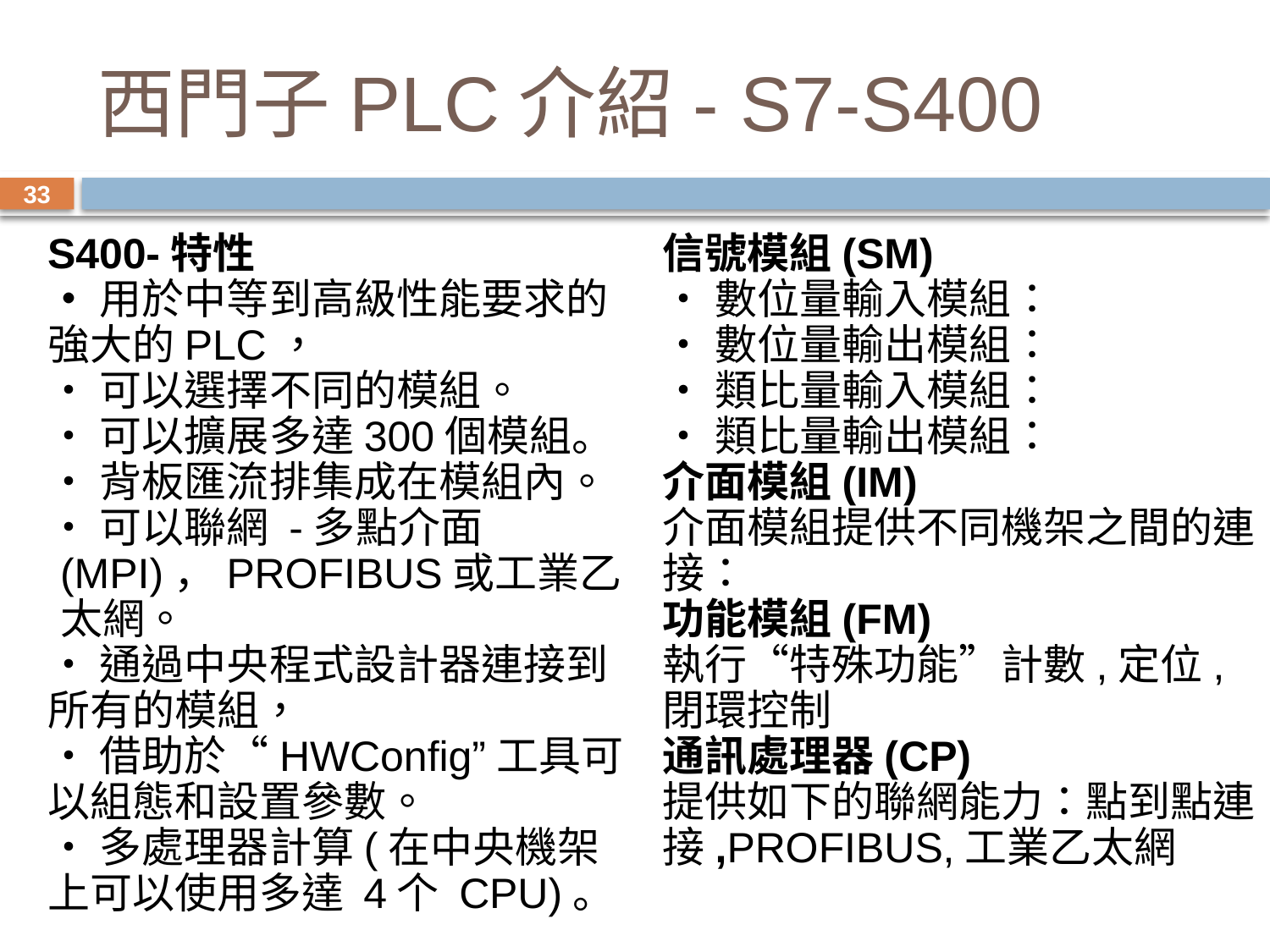

# 西門子PLC介紹- S7-S400
33
S400-特性
•用於中等到高級性能要求的強大的PLC，
•可以選擇不同的模組。
•可以擴展多達300個模組。
•背板匯流排集成在模組內。
•可以聯網 -多點介面 (MPI)，PROFIBUS或工業乙太網。
•通過中央程式設計器連接到所有的模組，
•借助於“HWConfig”工具可以組態和設置參數。
•多處理器計算(在中央機架上可以使用多達 4个 CPU)。

信號模組(SM)
•數位量輸入模組：
•數位量輸出模組：
•類比量輸入模組：
•類比量輸出模組：
介面模組(IM)
介面模組提供不同機架之間的連接：
功能模組(FM)
執行“特殊功能”計數,定位,閉環控制
通訊處理器(CP)
提供如下的聯網能力：點到點連接,PROFIBUS,工業乙太網